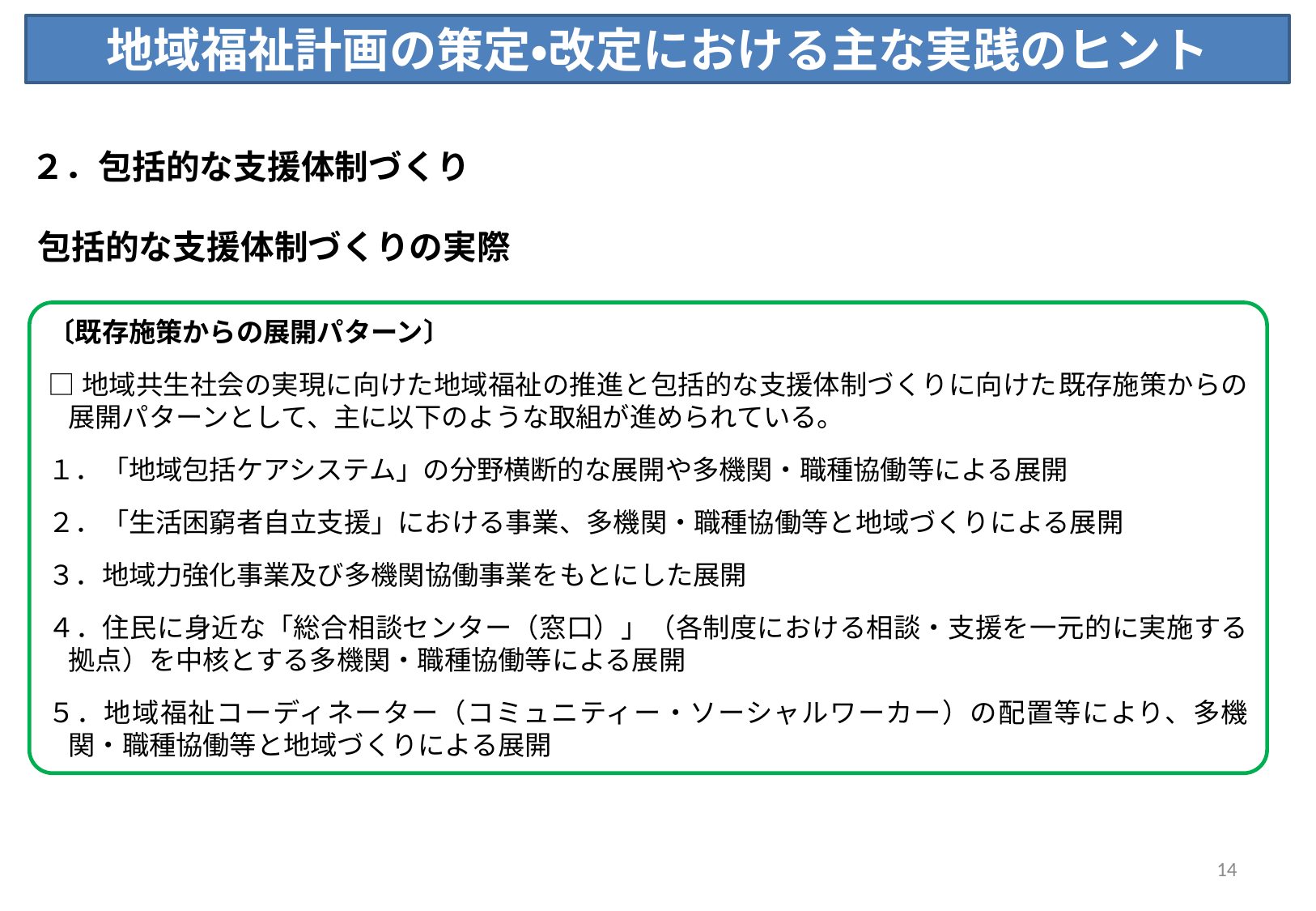

地域福祉計画の策定・改定における主な実践のヒント
２．包括的な支援体制づくり

包括的な支援体制づくりの実際
〔既存施策からの展開パターン〕
□地域共生社会の実現に向けた地域福祉の推進と包括的な支援体制づくりに向けた既存施策からの展開パターンとして、主に以下のような取組が進められている。
１．「地域包括ケアシステム」の分野横断的な展開や多機関・職種協働等による展開
２．「生活困窮者自立支援」における事業、多機関・職種協働等と地域づくりによる展開
３．地域力強化事業及び多機関協働事業をもとにした展開
４．住民に身近な「総合相談センター（窓口）」（各制度における相談・支援を一元的に実施する拠点）を中核とする多機関・職種協働等による展開
５．地域福祉コーディネーター（コミュニティー・ソーシャルワーカー）の配置等により、多機関・職種協働等と地域づくりによる展開
14